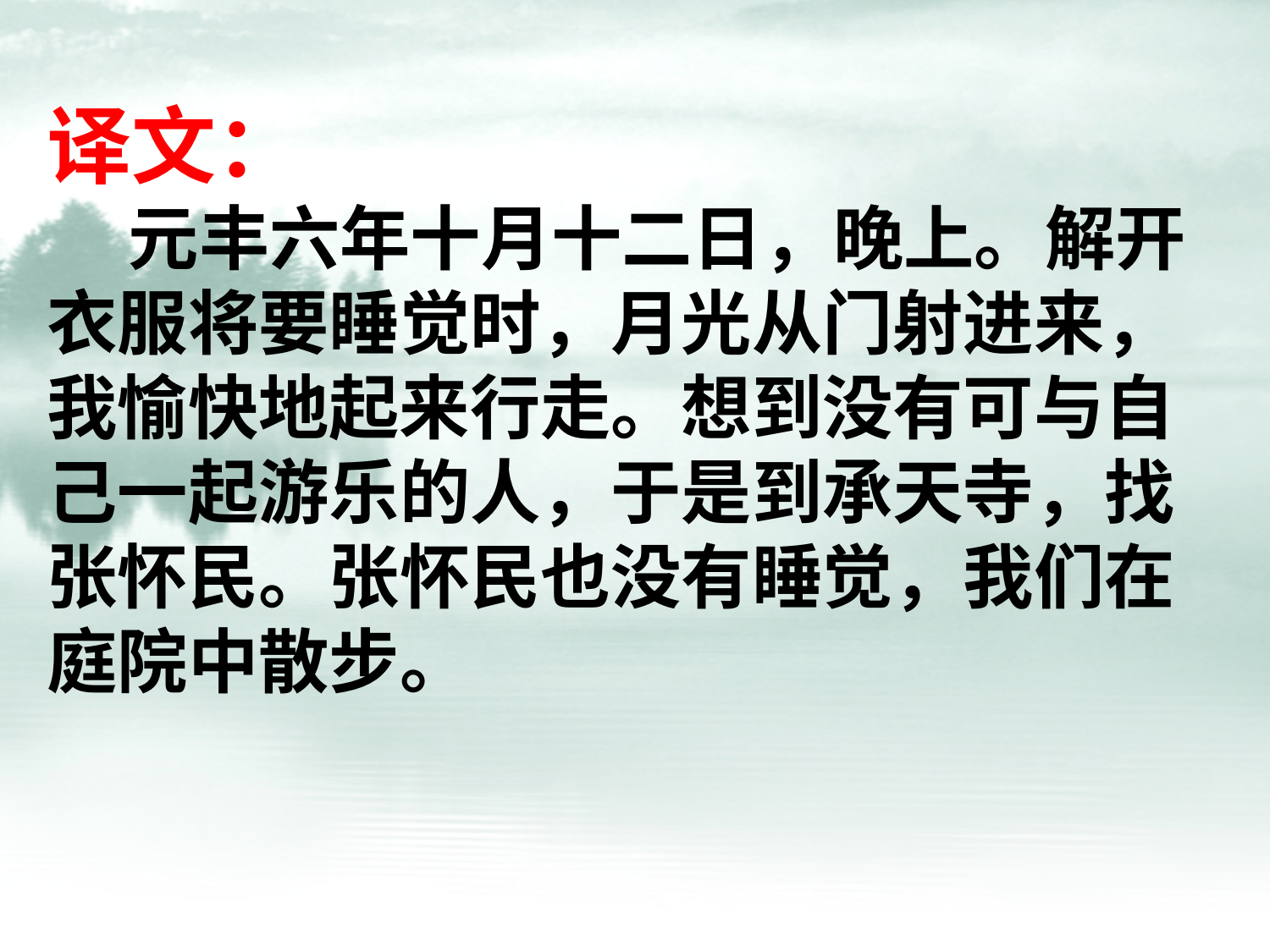

译文：
    元丰六年十月十二日，晚上。解开衣服将要睡觉时，月光从门射进来，我愉快地起来行走。想到没有可与自己一起游乐的人，于是到承天寺，找张怀民。张怀民也没有睡觉，我们在庭院中散步。